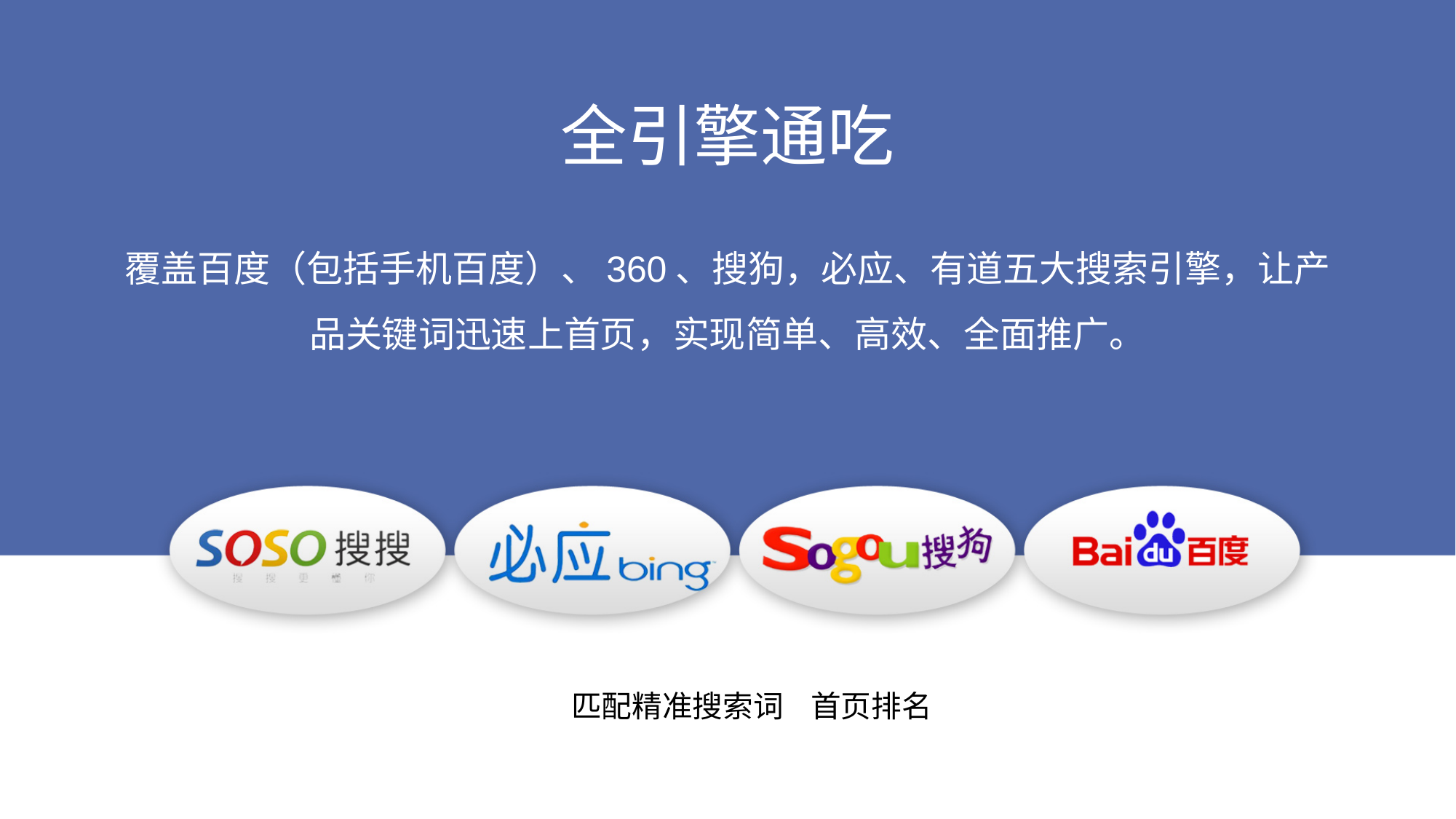

# 全引擎通吃
覆盖百度（包括手机百度）、360、搜狗，必应、有道五大搜索引擎，让产品关键词迅速上首页，实现简单、高效、全面推广。

匹配精准搜索词    首页排名